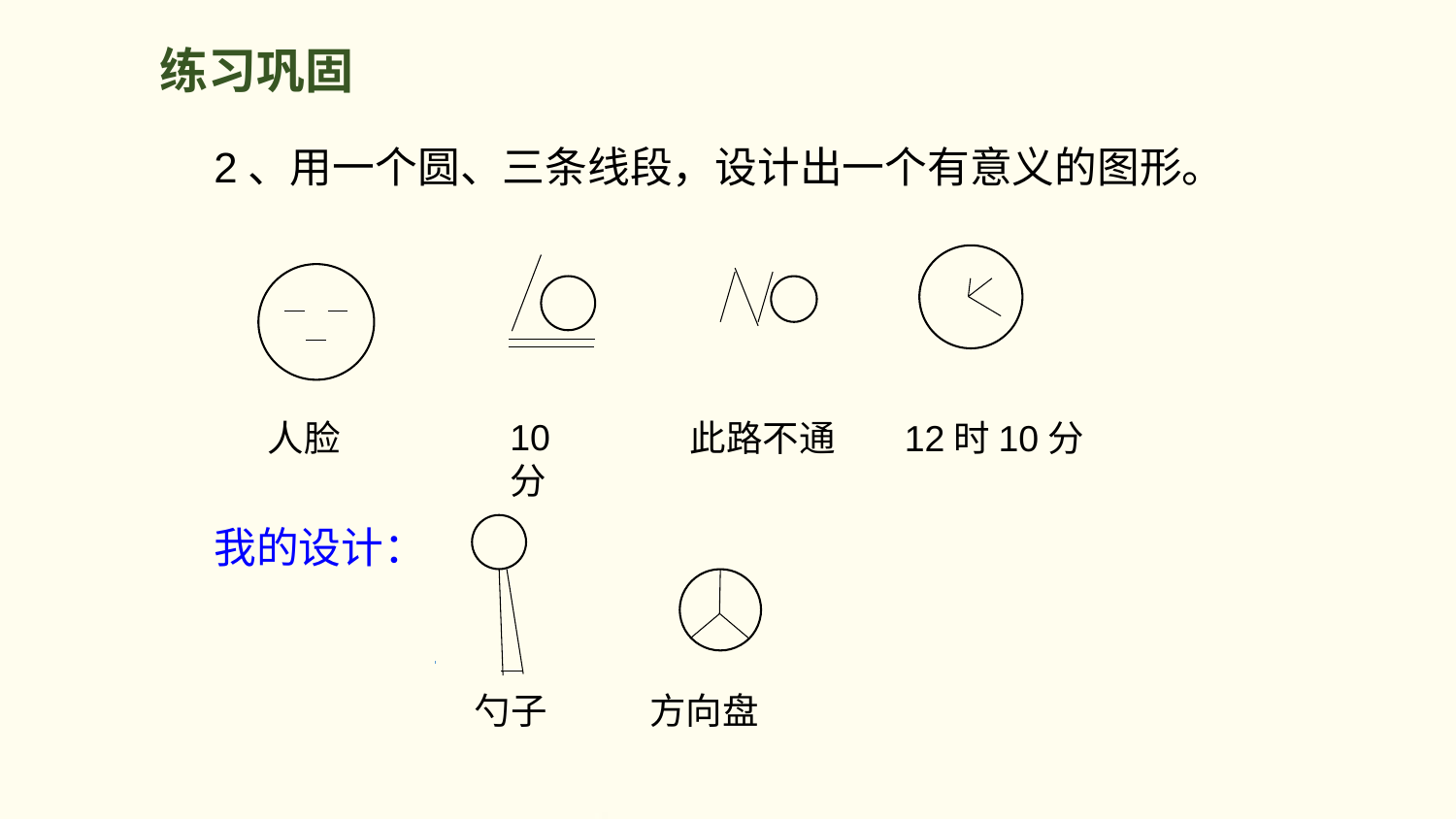

练习巩固
2、用一个圆、三条线段，设计出一个有意义的图形。

10分
人脸
此路不通
12时10分
我的设计：

勺子
方向盘